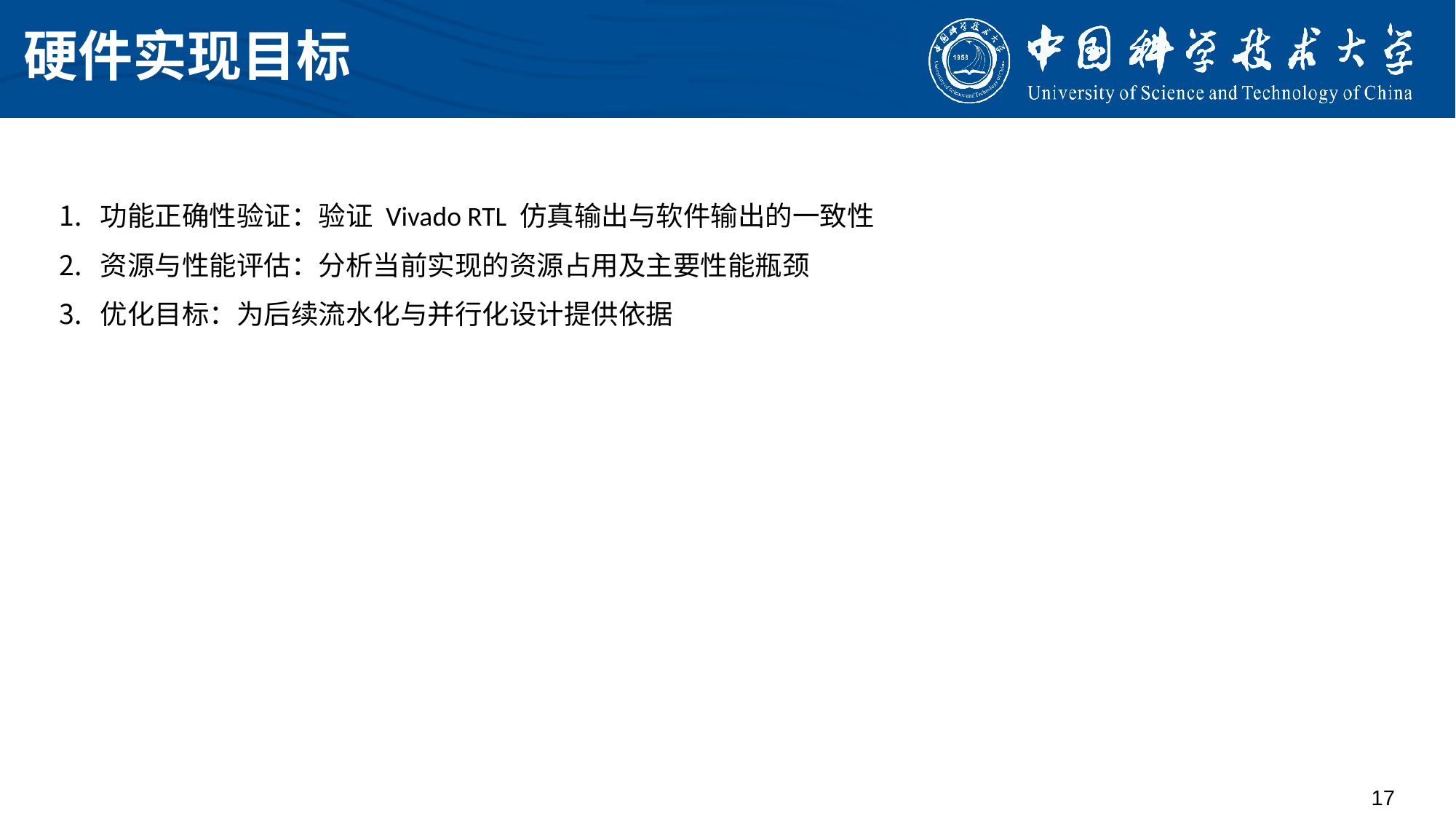

# 硬件实现目标
功能正确性验证：验证 Vivado RTL 仿真输出与软件输出的一致性
资源与性能评估：分析当前实现的资源占用及主要性能瓶颈
优化目标：为后续流水化与并行化设计提供依据
17